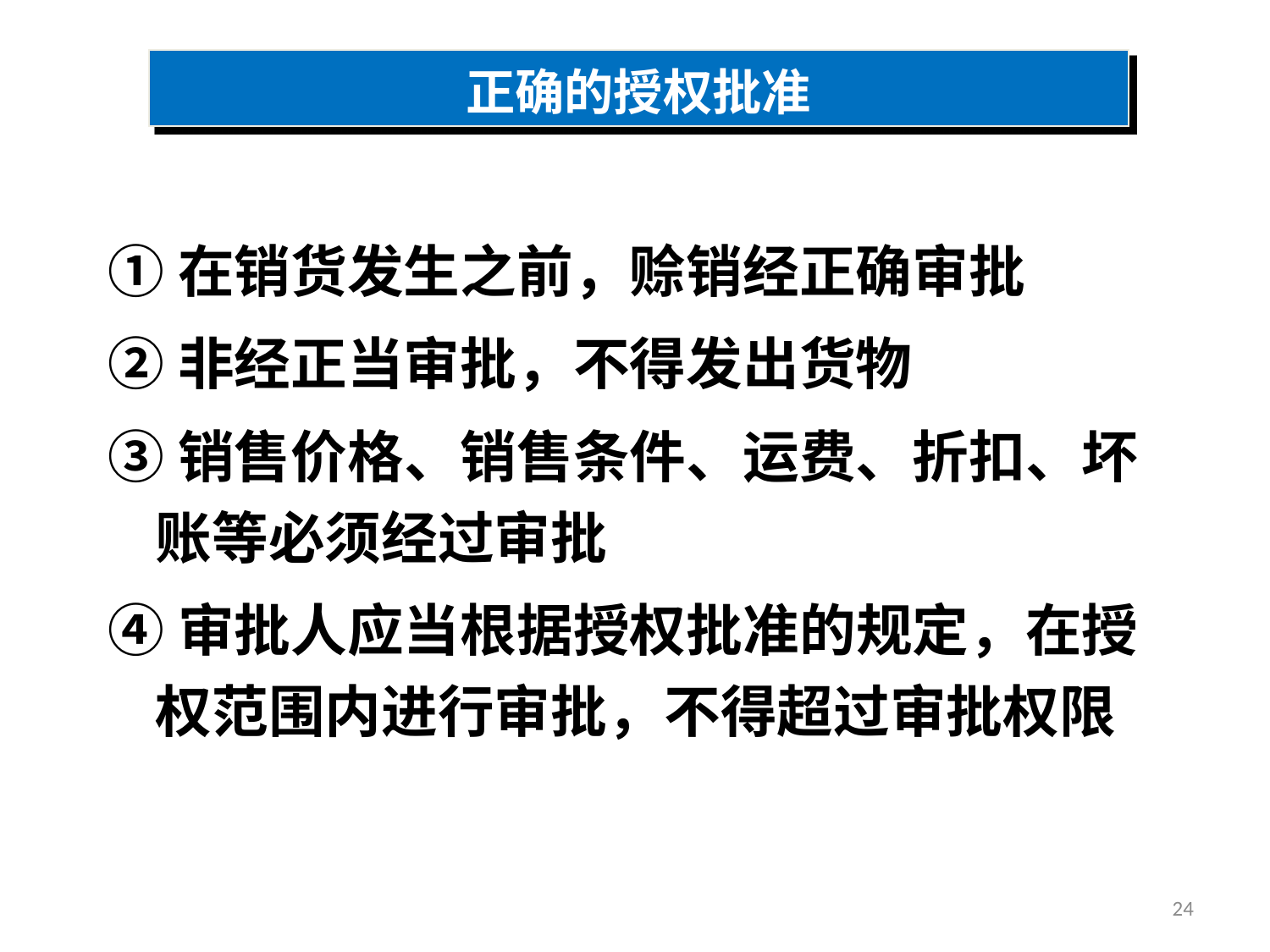

正确的授权批准
①在销货发生之前，赊销经正确审批
②非经正当审批，不得发出货物
③销售价格、销售条件、运费、折扣、坏账等必须经过审批
④审批人应当根据授权批准的规定，在授权范围内进行审批，不得超过审批权限
24